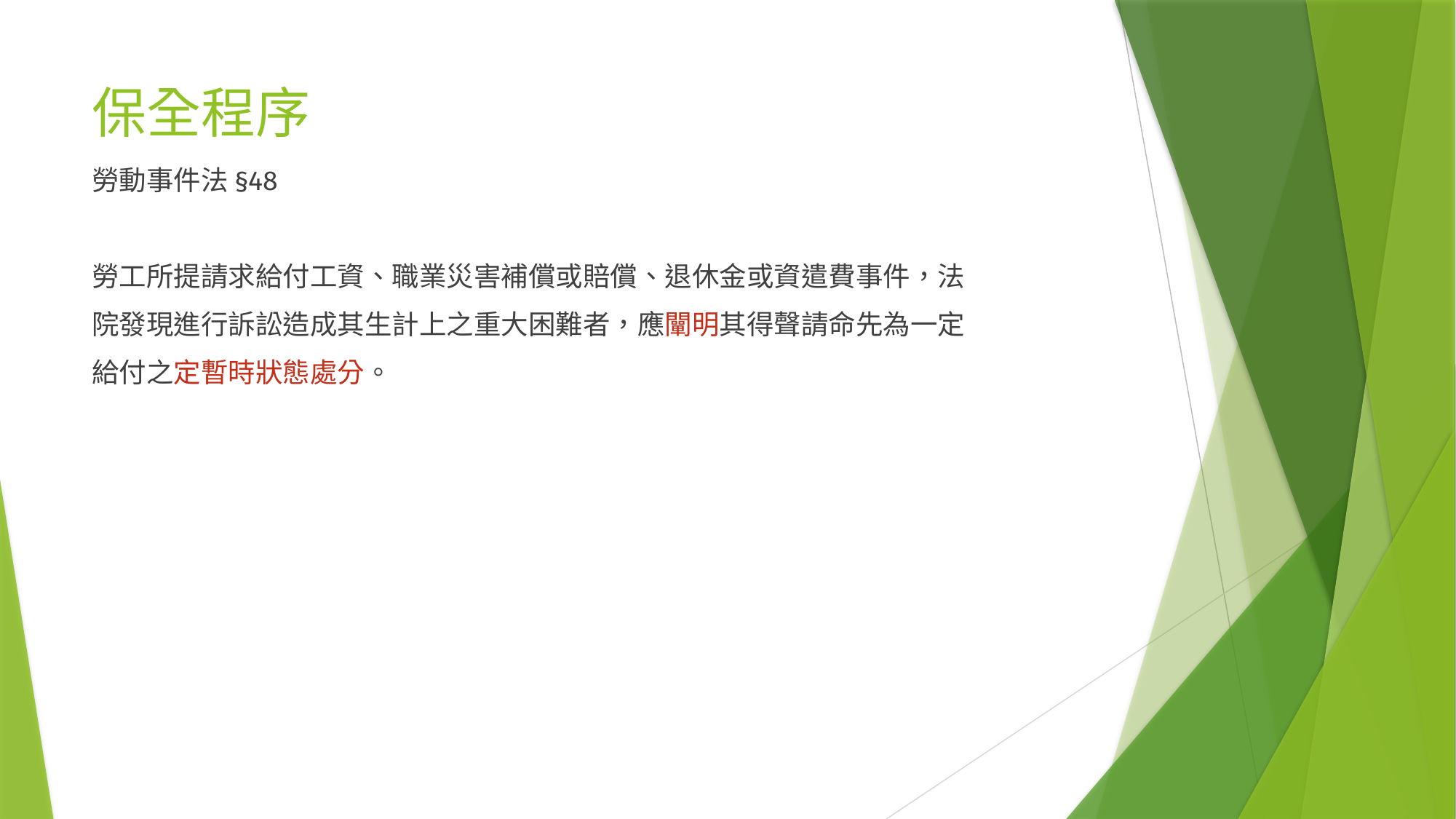

# 保全程序
勞動事件法§48

勞工所提請求給付工資、職業災害補償或賠償、退休金或資遣費事件，法
院發現進行訴訟造成其生計上之重大困難者，應闡明其得聲請命先為一定
給付之定暫時狀態處分。